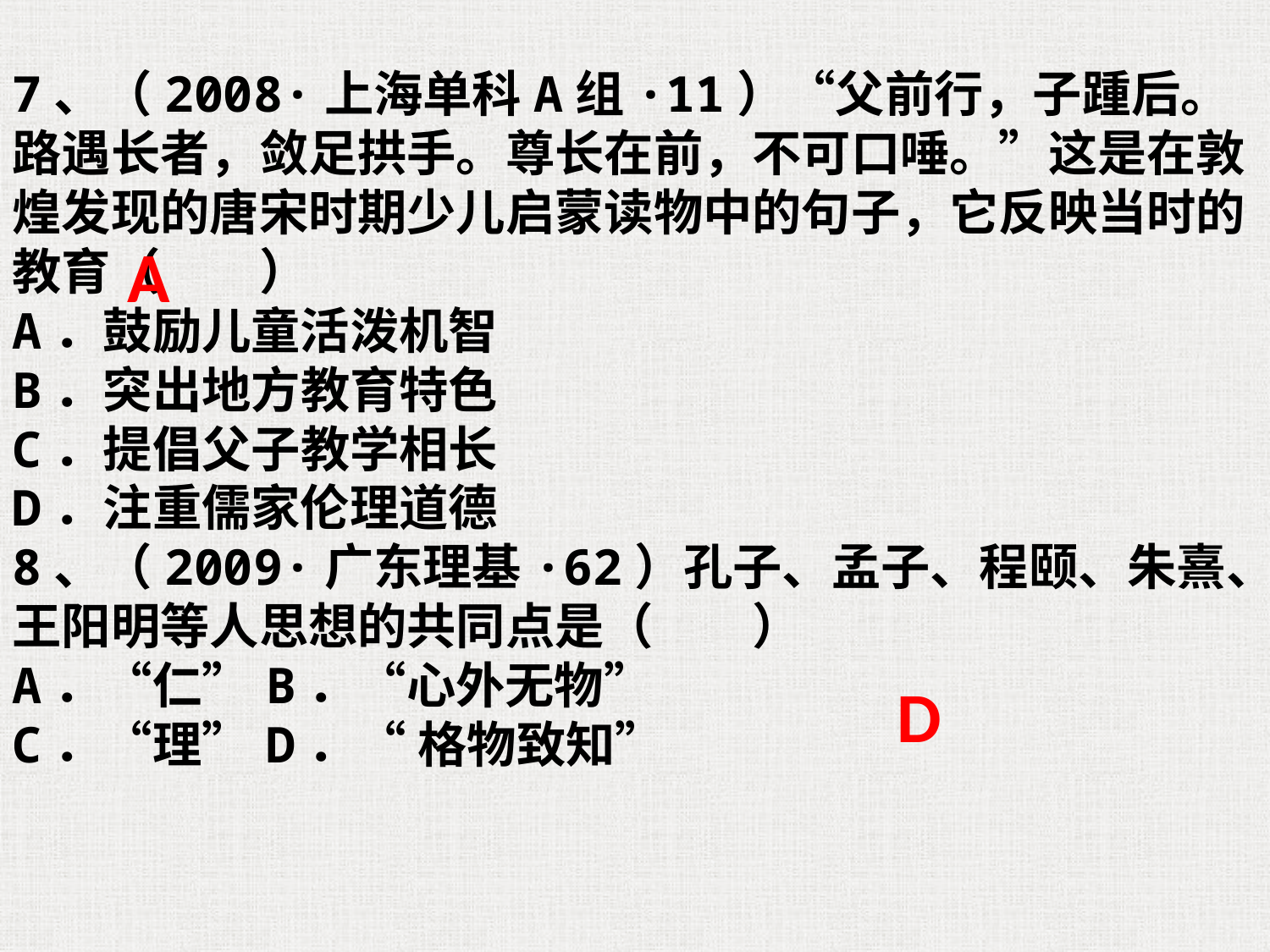

7、（2008·上海单科A组·11）“父前行，子踵后。路遇长者，敛足拱手。尊长在前，不可口唾。”这是在敦煌发现的唐宋时期少儿启蒙读物中的句子，它反映当时的教育（　　）
A．鼓励儿童活泼机智
B．突出地方教育特色
C．提倡父子教学相长
D．注重儒家伦理道德
8、（2009·广东理基·62）孔子、孟子、程颐、朱熹、王阳明等人思想的共同点是（　　）
A．“仁”	B．“心外无物”
C．“理”	D．“ 格物致知”

A

D